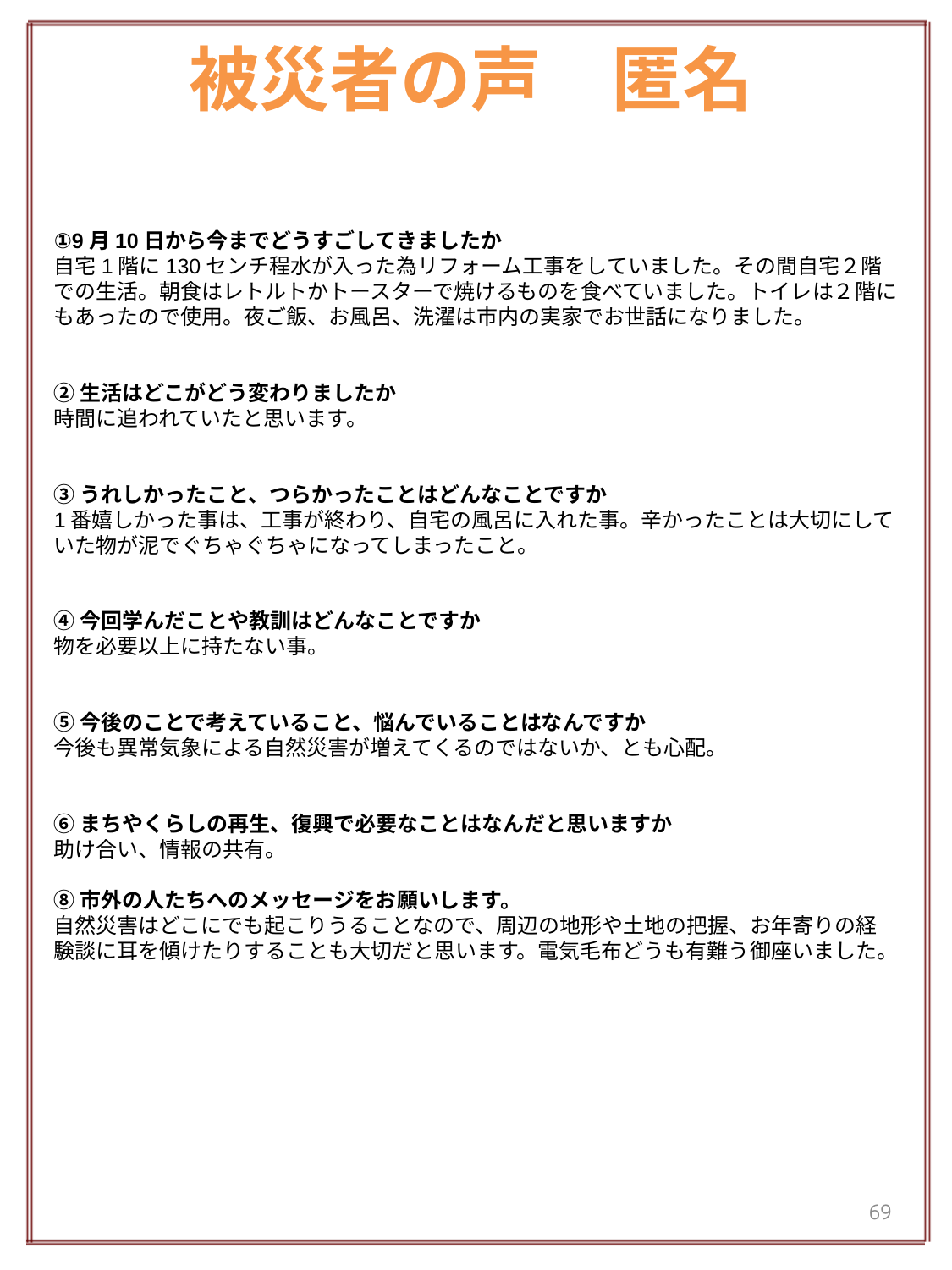

# 被災者の声　匿名
①9月10日から今までどうすごしてきましたか
自宅1階に130センチ程水が入った為リフォーム工事をしていました。その間自宅２階での生活。朝食はレトルトかトースターで焼けるものを食べていました。トイレは２階にもあったので使用。夜ご飯、お風呂、洗濯は市内の実家でお世話になりました。

②生活はどこがどう変わりましたか
時間に追われていたと思います。

③うれしかったこと、つらかったことはどんなことですか
1番嬉しかった事は、工事が終わり、自宅の風呂に入れた事。辛かったことは大切にしていた物が泥でぐちゃぐちゃになってしまったこと。

④今回学んだことや教訓はどんなことですか
物を必要以上に持たない事。

⑤今後のことで考えていること、悩んでいることはなんですか
今後も異常気象による自然災害が増えてくるのではないか、とも心配。

⑥まちやくらしの再生、復興で必要なことはなんだと思いますか
助け合い、情報の共有。

⑧市外の人たちへのメッセージをお願いします。
自然災害はどこにでも起こりうることなので、周辺の地形や土地の把握、お年寄りの経験談に耳を傾けたりすることも大切だと思います。電気毛布どうも有難う御座いました。

69